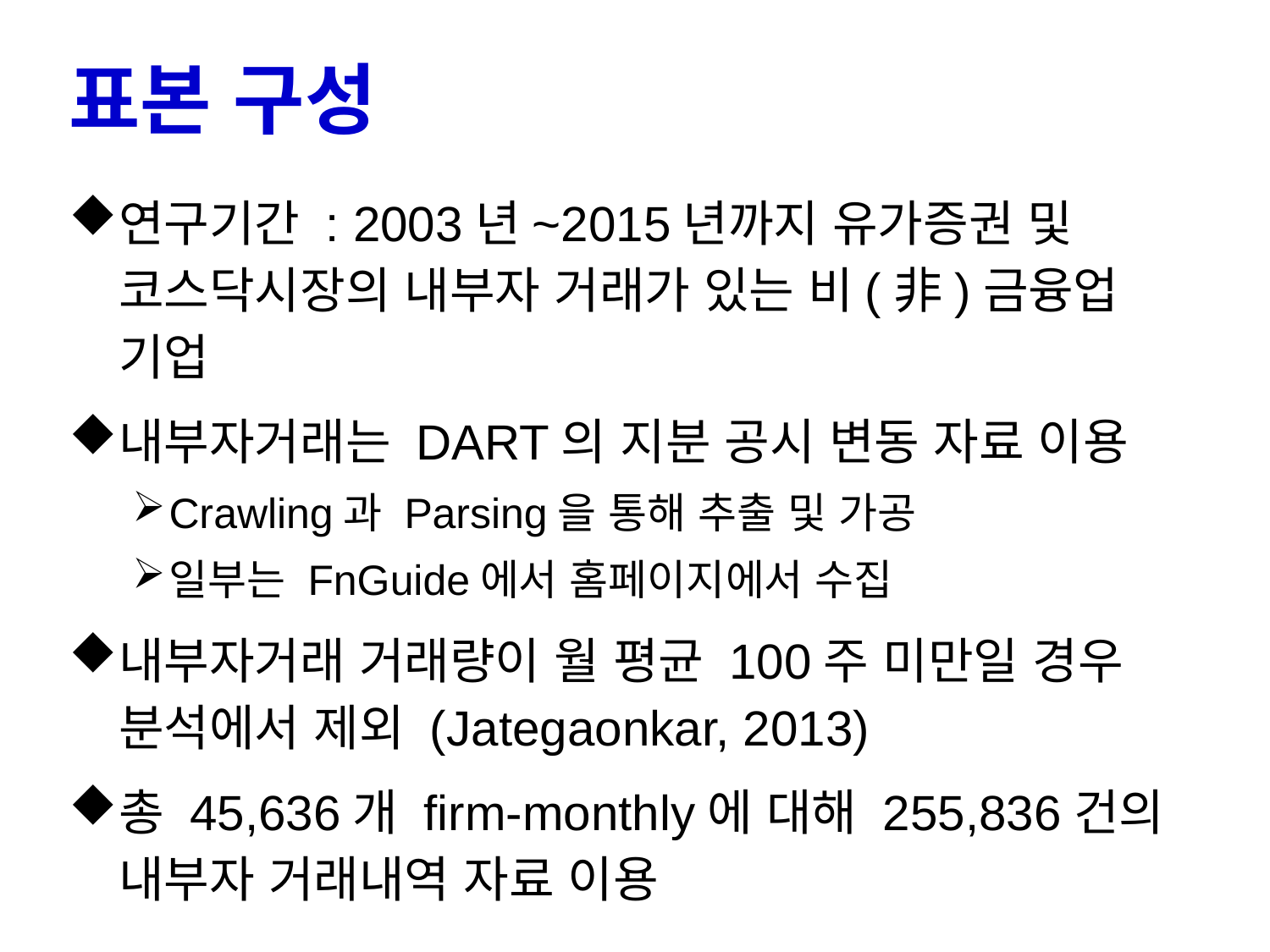

# 표본 구성
연구기간 : 2003년~2015년까지 유가증권 및 코스닥시장의 내부자 거래가 있는 비(非)금융업 기업
내부자거래는 DART의 지분 공시 변동 자료 이용
Crawling과 Parsing을 통해 추출 및 가공
일부는 FnGuide에서 홈페이지에서 수집
내부자거래 거래량이 월 평균 100주 미만일 경우 분석에서 제외 (Jategaonkar, 2013)
총 45,636개 firm-monthly에 대해 255,836건의 내부자 거래내역 자료 이용
9